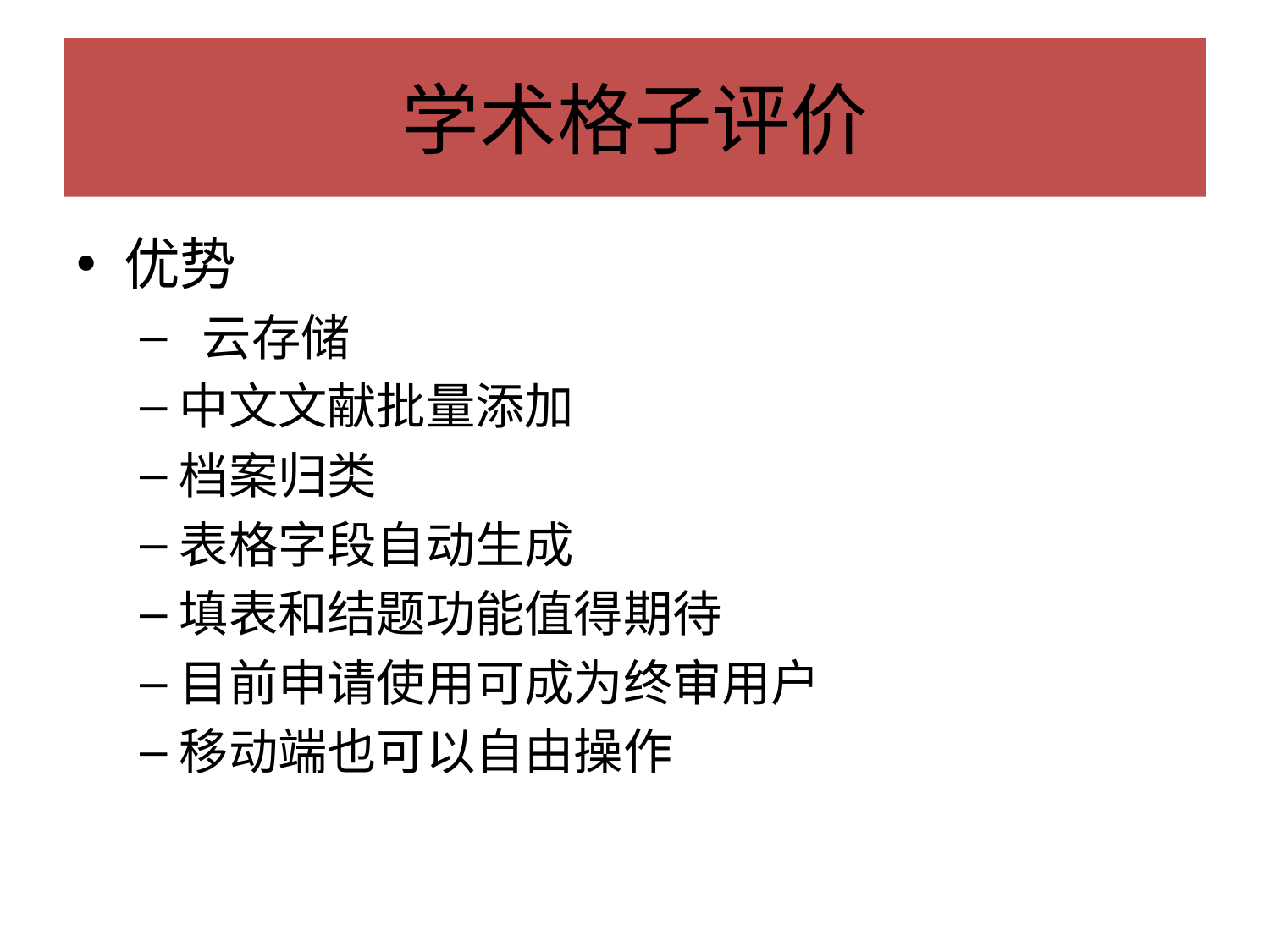

# 学术格子评价
优势
 云存储
中文文献批量添加
档案归类
表格字段自动生成
填表和结题功能值得期待
目前申请使用可成为终审用户
移动端也可以自由操作